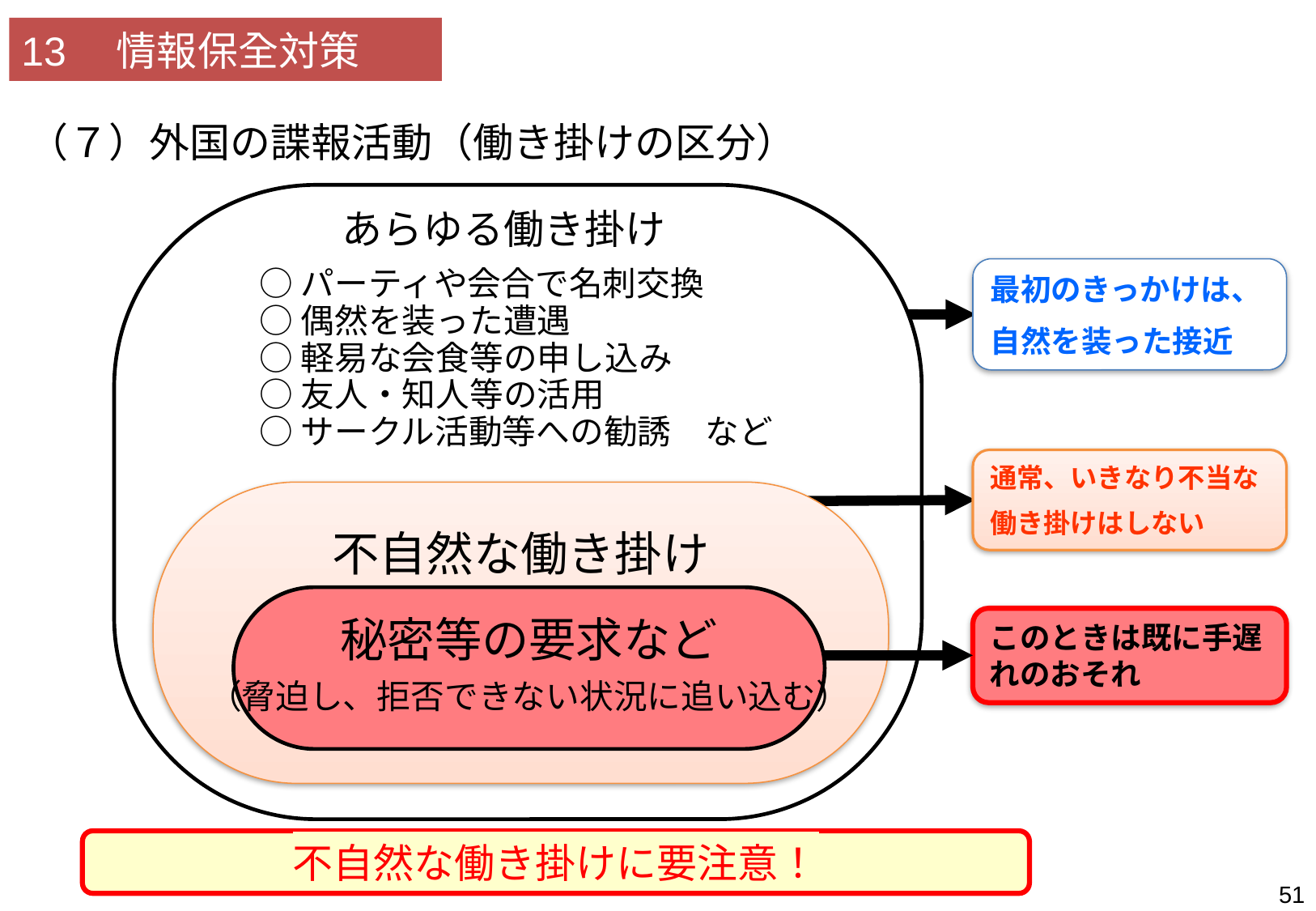

13　情報保全対策
（７）外国の諜報活動（働き掛けの区分）
| 34 | カウンターインテリジェンス及び諸外国の事例を紹介した上で、隙のない勤務と私生活において慎重な行動をとることの重要性について記載されているか。 |
| --- | --- |

あらゆる働き掛け
最初のきっかけは、
自然を装った接近
○パーティや会合で名刺交換
○偶然を装った遭遇
○軽易な会食等の申し込み
○友人・知人等の活用
○サークル活動等への勧誘　など

通常、いきなり不当な
働き掛けはしない
不自然な働き掛け

秘密等の要求など
（脅迫し、拒否できない状況に追い込む）
このときは既に手遅れのおそれ

不自然な働き掛けに要注意！
51